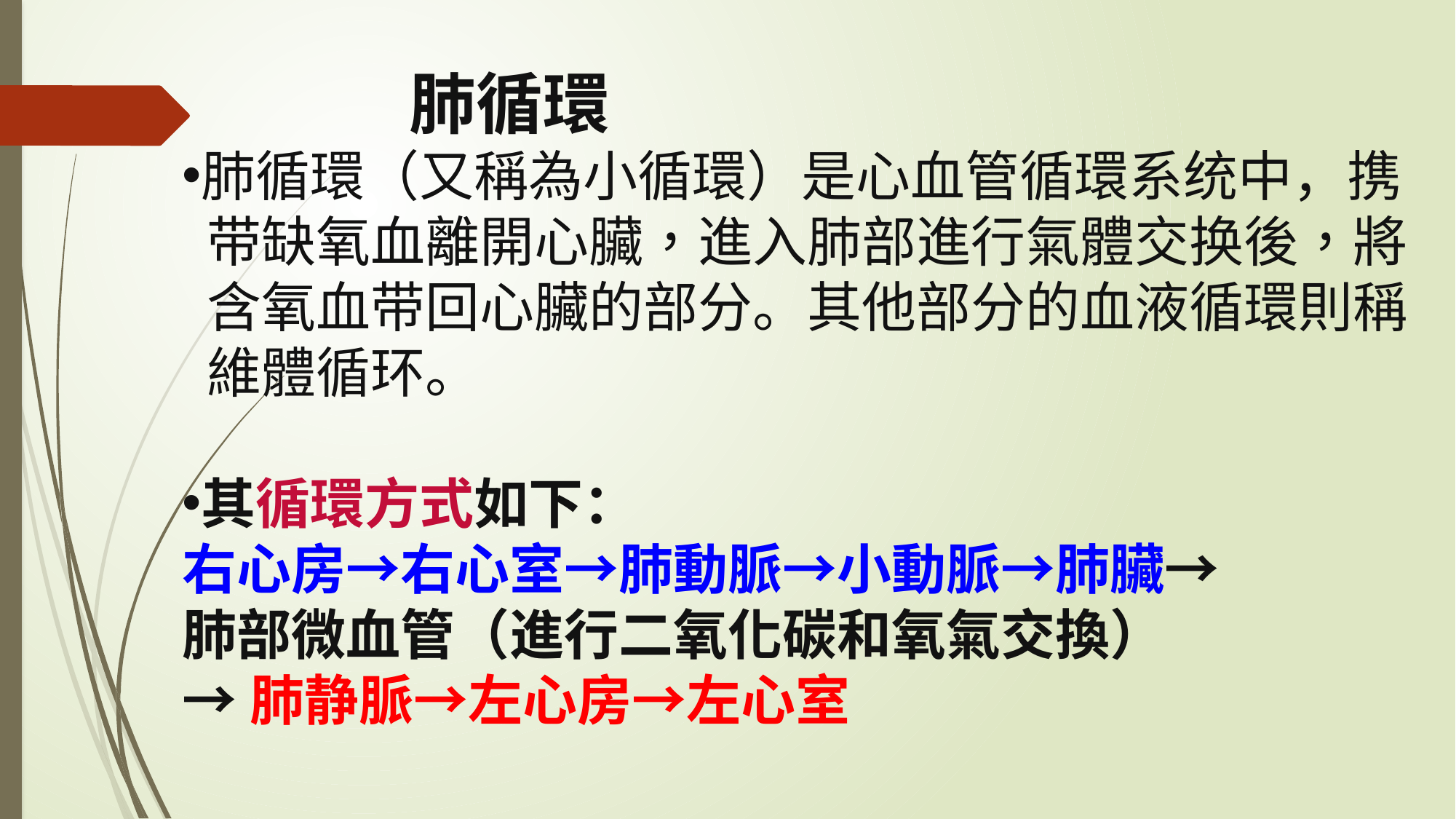

肺循環
肺循環（又稱為小循環）是心血管循環系统中，携
 带缺氧血離開心臟，進入肺部進行氣體交换後，將
 含氧血带回心臟的部分。其他部分的血液循環則稱
 維體循环。

其循環方式如下：
右心房→右心室→肺動脈→小動脈→肺臟→
肺部微血管（進行二氧化碳和氧氣交換）
→肺静脈→左心房→左心室